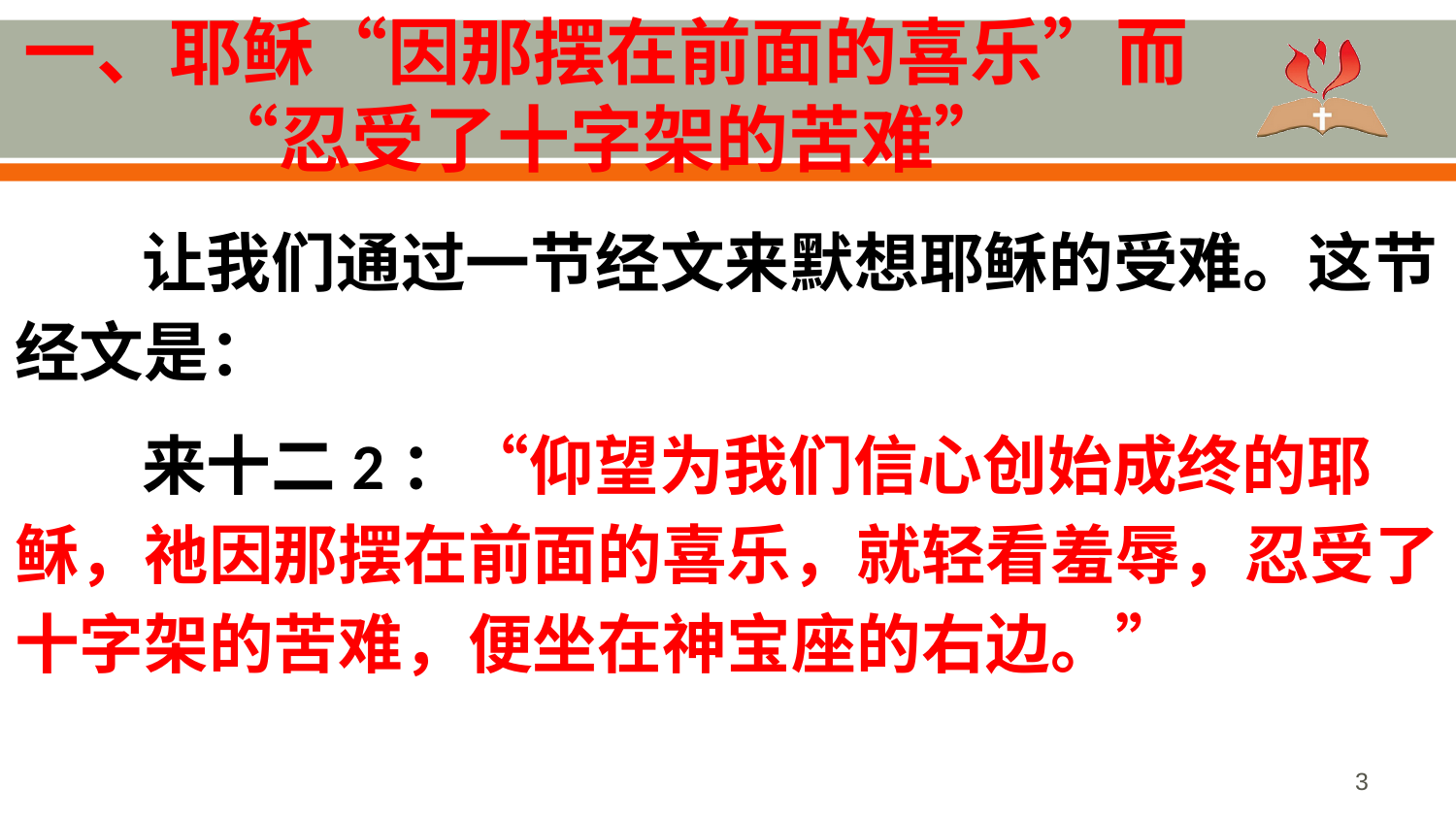

# 一、耶稣“因那摆在前面的喜乐”而“忍受了十字架的苦难”
让我们通过一节经文来默想耶稣的受难。这节经文是：
来十二2：“仰望为我们信心创始成终的耶稣，祂因那摆在前面的喜乐，就轻看羞辱，忍受了十字架的苦难，便坐在神宝座的右边。”

3